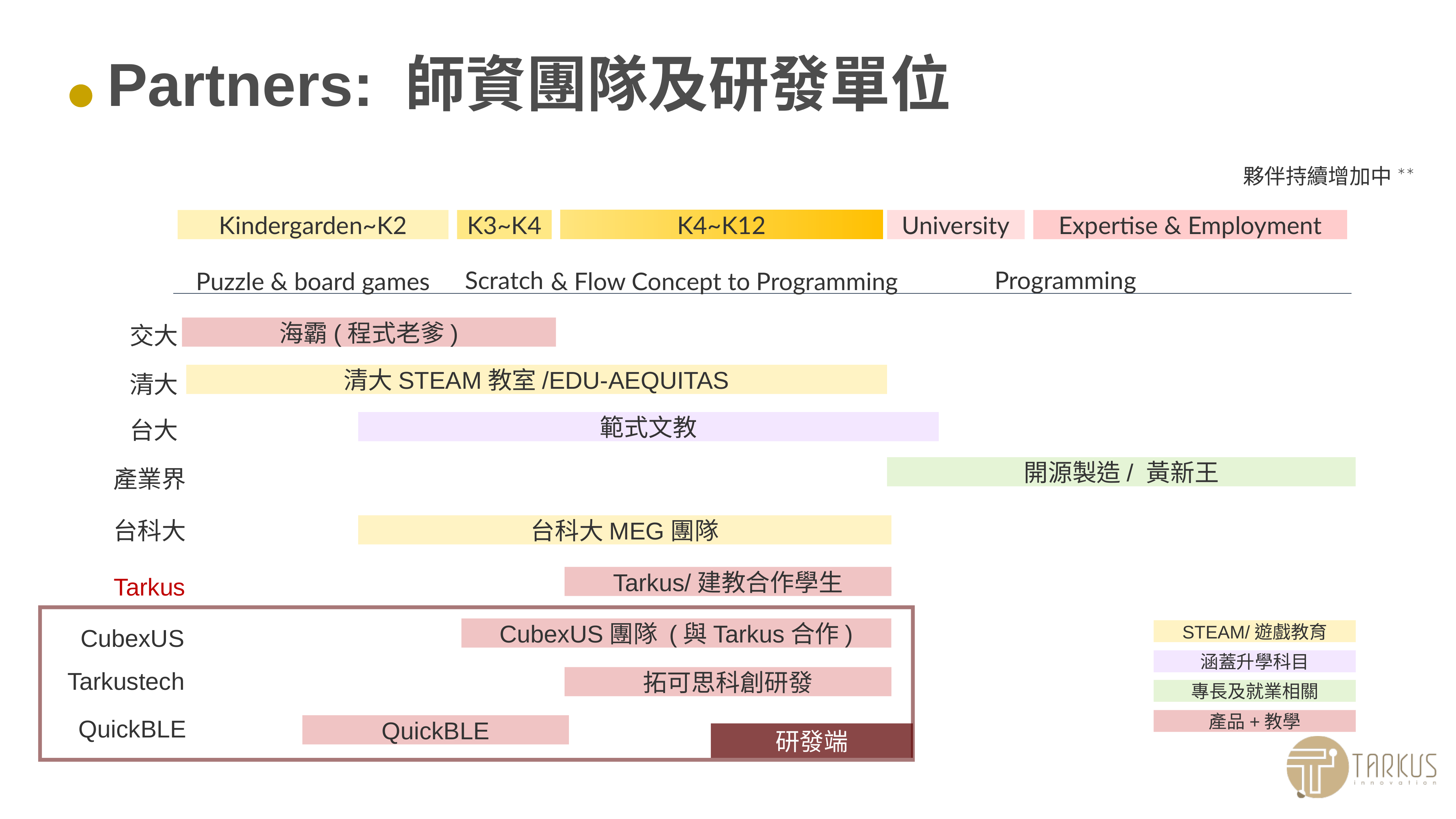

# Partners: 師資團隊及研發單位
夥伴持續增加中**
K3~K4
K4~K12
Expertise & Employment
Kindergarden~K2
University
Scratch
Programming
Puzzle & board games
 & Flow Concept to Programming
海霸(程式老爹)
交大
清大STEAM教室/EDU-AEQUITAS
清大
範式文教
台大
開源製造/ 黃新王
產業界
台科大
台科大MEG團隊
Tarkus/建教合作學生
Tarkus

CubexUS團隊 (與Tarkus合作)
CubexUS
STEAM/遊戲教育
涵蓋升學科目
Tarkustech
拓可思科創研發
專長及就業相關
產品+教學
QuickBLE
QuickBLE
研發端